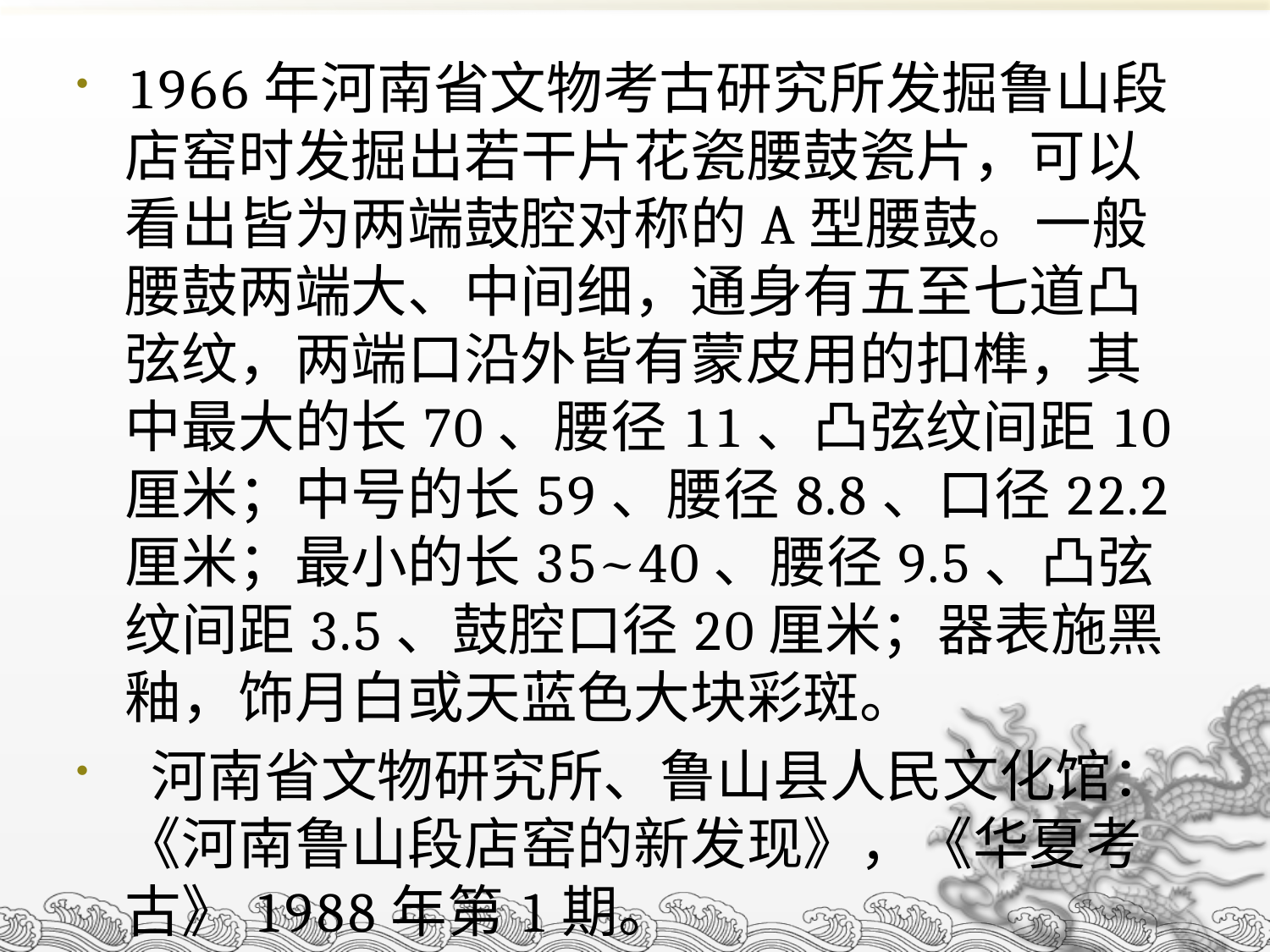

#
1966年河南省文物考古研究所发掘鲁山段店窑时发掘出若干片花瓷腰鼓瓷片，可以看出皆为两端鼓腔对称的A型腰鼓。一般腰鼓两端大、中间细，通身有五至七道凸弦纹，两端口沿外皆有蒙皮用的扣榫，其中最大的长70、腰径11、凸弦纹间距10厘米；中号的长59、腰径8.8、口径22.2厘米；最小的长35~40、腰径9.5、凸弦纹间距3.5、鼓腔口径20厘米；器表施黑釉，饰月白或天蓝色大块彩斑。
 河南省文物研究所、鲁山县人民文化馆：《河南鲁山段店窑的新发现》，《华夏考古》1988年第1期。